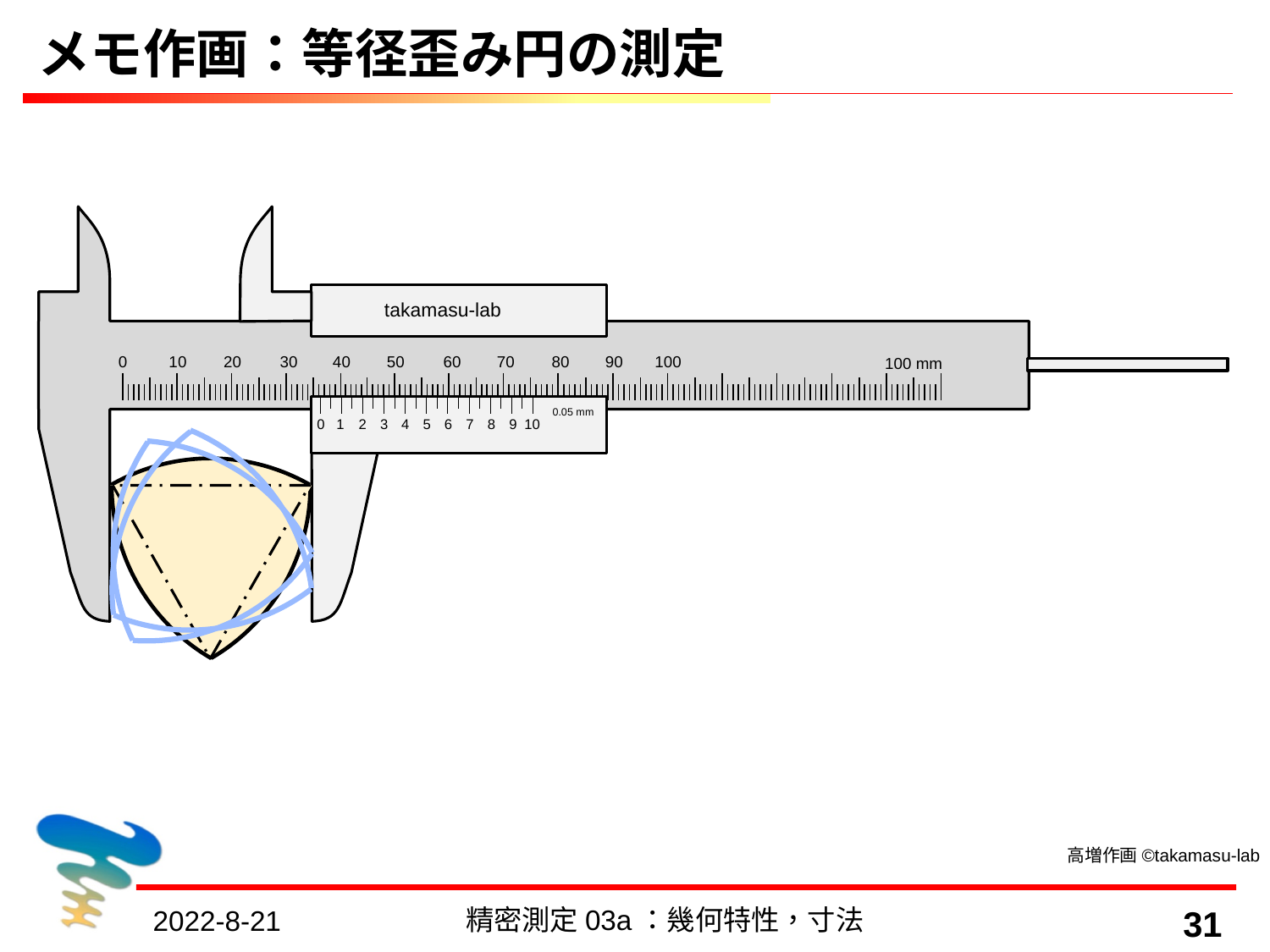

# メモ作画：等径歪み円の測定

takamasu-lab

0.05 mm
0    1     2     3     4     5     6      7       8    9    10

0          10         20         30         40         50          60         70         80          90        100
100 mm

高増作画©takamasu-lab
精密測定03a：幾何特性，寸法
31
2022-8-21